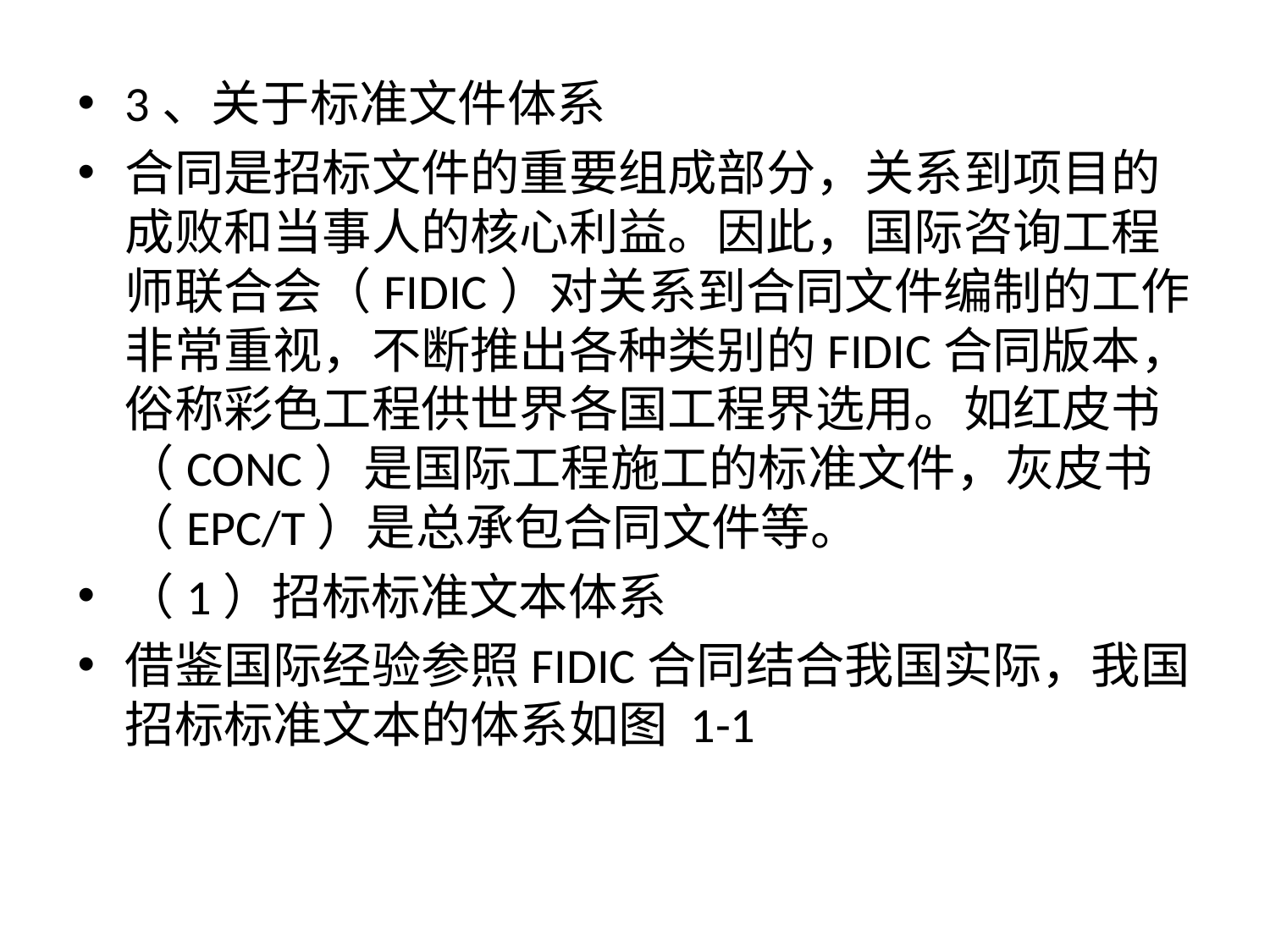

3、关于标准文件体系
合同是招标文件的重要组成部分，关系到项目的成败和当事人的核心利益。因此，国际咨询工程师联合会（FIDIC）对关系到合同文件编制的工作非常重视，不断推出各种类别的FIDIC合同版本，俗称彩色工程供世界各国工程界选用。如红皮书（CONC）是国际工程施工的标准文件，灰皮书（EPC/T）是总承包合同文件等。
（1）招标标准文本体系
借鉴国际经验参照FIDIC合同结合我国实际，我国招标标准文本的体系如图 1-1